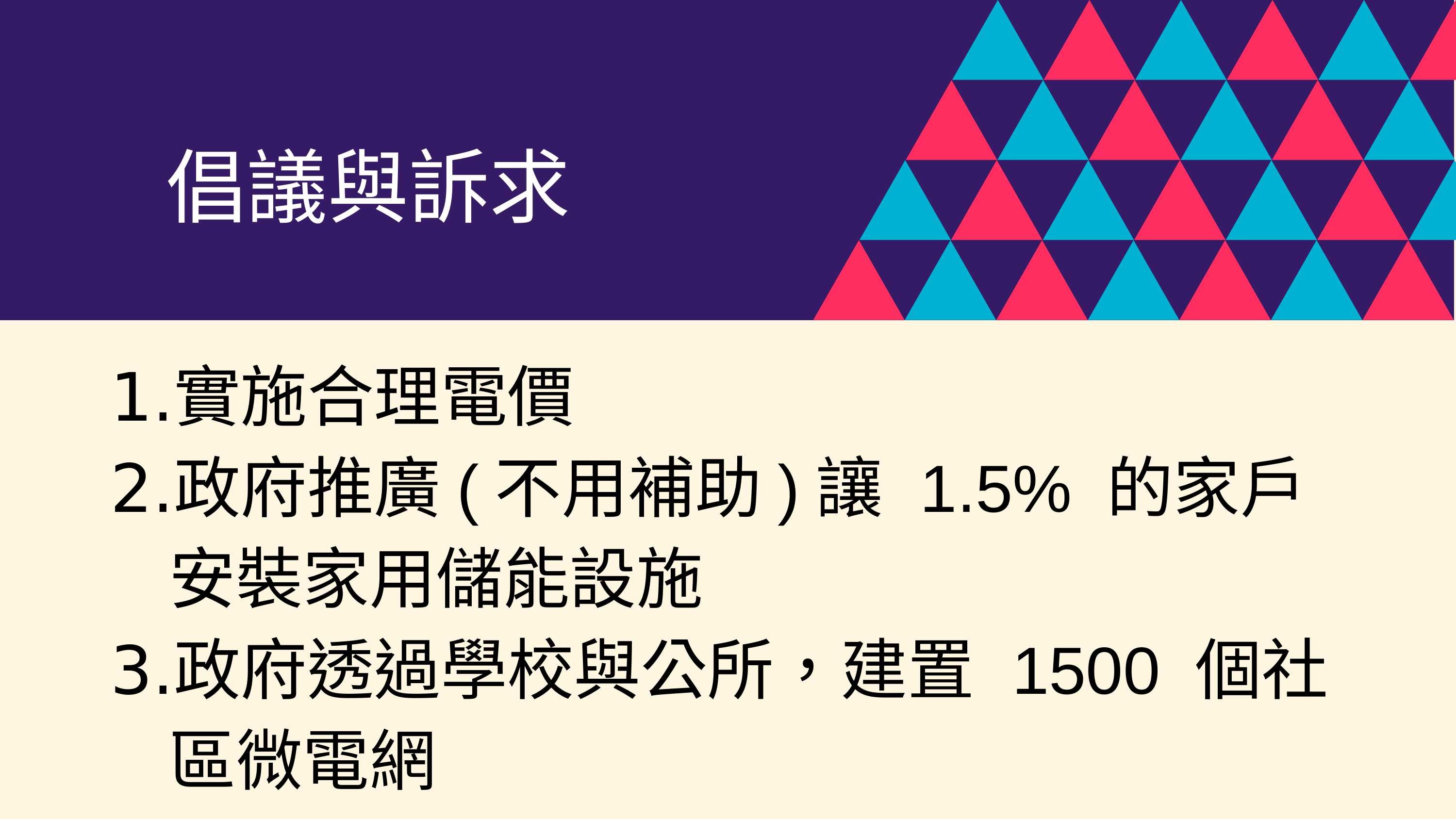

倡議與訴求
實施合理電價
政府推廣(不用補助)讓 1.5% 的家戶安裝家用儲能設施
政府透過學校與公所，建置 1500 個社區微電網